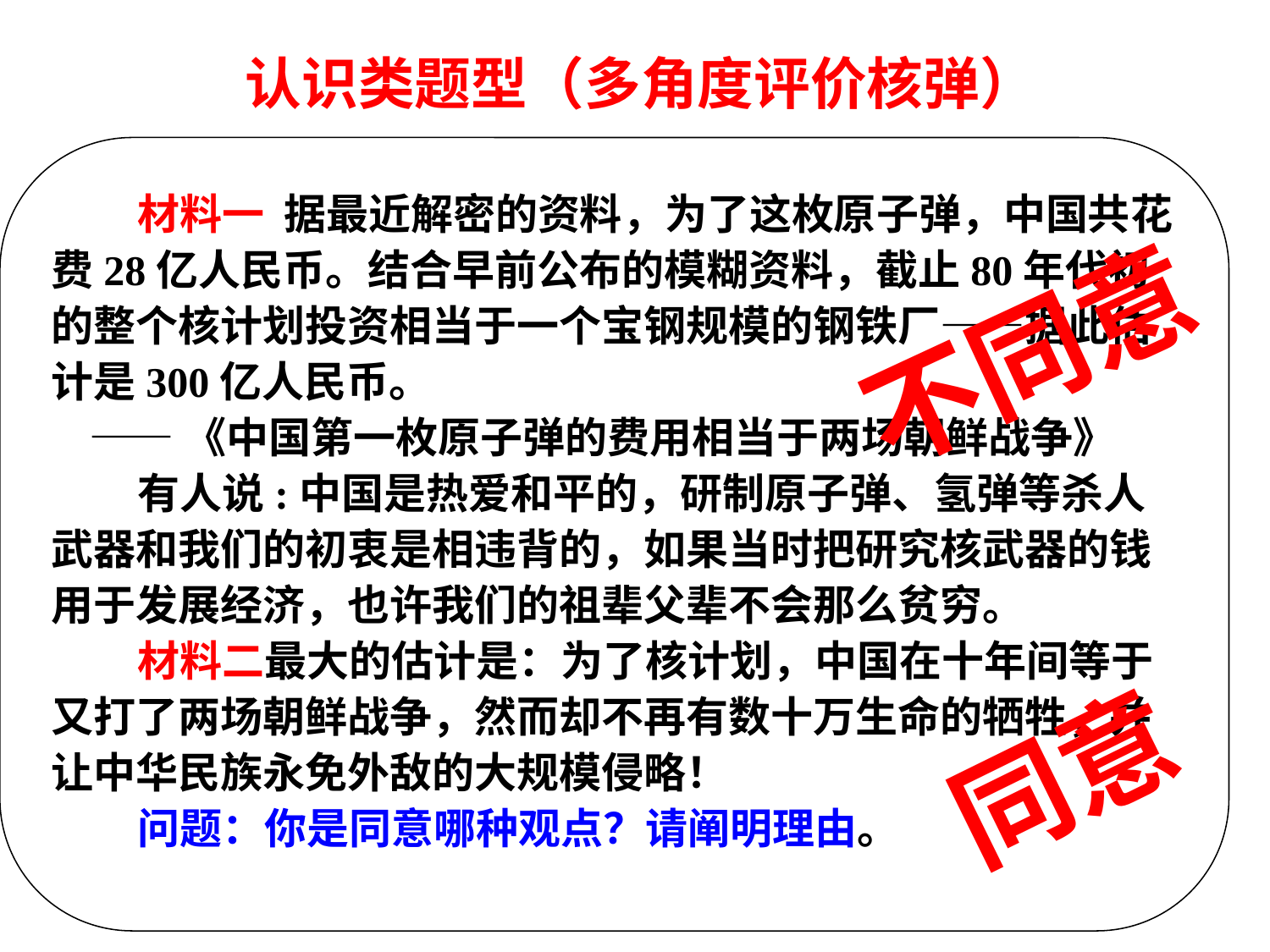

认识类题型（多角度评价核弹）
        材料一  据最近解密的资料，为了这枚原子弹，中国共花费28亿人民币。结合早前公布的模糊资料，截止80年代初的整个核计划投资相当于一个宝钢规模的钢铁厂——据此估计是300亿人民币。
    ——《中国第一枚原子弹的费用相当于两场朝鲜战争》
        有人说:中国是热爱和平的，研制原子弹、氢弹等杀人武器和我们的初衷是相违背的，如果当时把研究核武器的钱用于发展经济，也许我们的祖辈父辈不会那么贫穷。
        材料二最大的估计是：为了核计划，中国在十年间等于又打了两场朝鲜战争，然而却不再有数十万生命的牺牲，并让中华民族永免外敌的大规模侵略！
        问题：你是同意哪种观点？请阐明理由。
不同意
同意